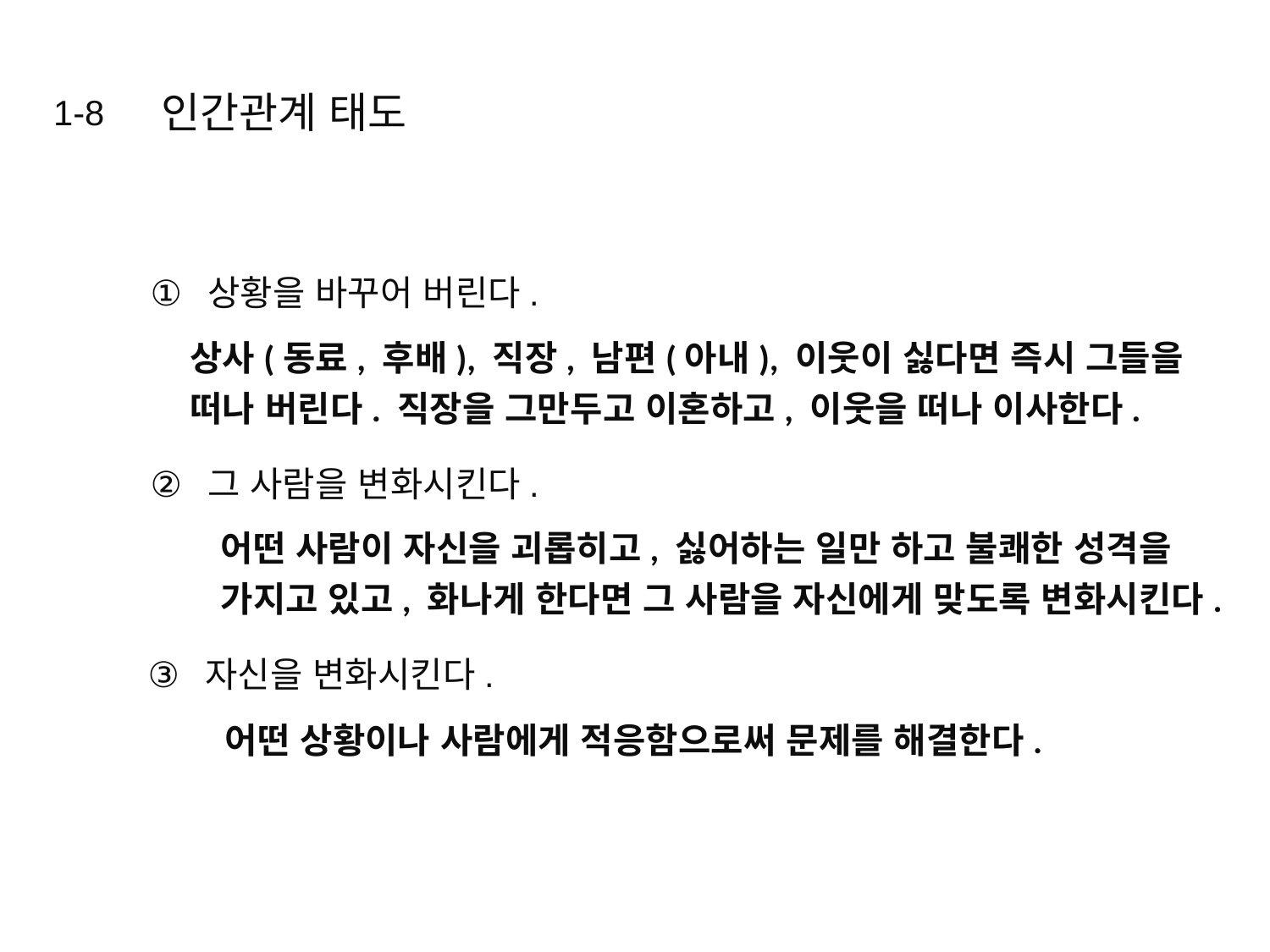

인간관계 태도
1-8

상황을 바꾸어 버린다.
상사(동료, 후배), 직장, 남편(아내), 이웃이 싫다면 즉시 그들을
떠나 버린다. 직장을 그만두고 이혼하고, 이웃을 떠나 이사한다.
그 사람을 변화시킨다.
어떤 사람이 자신을 괴롭히고, 싫어하는 일만 하고 불쾌한 성격을
가지고 있고, 화나게 한다면 그 사람을 자신에게 맞도록 변화시킨다.
자신을 변화시킨다.
어떤 상황이나 사람에게 적응함으로써 문제를 해결한다.